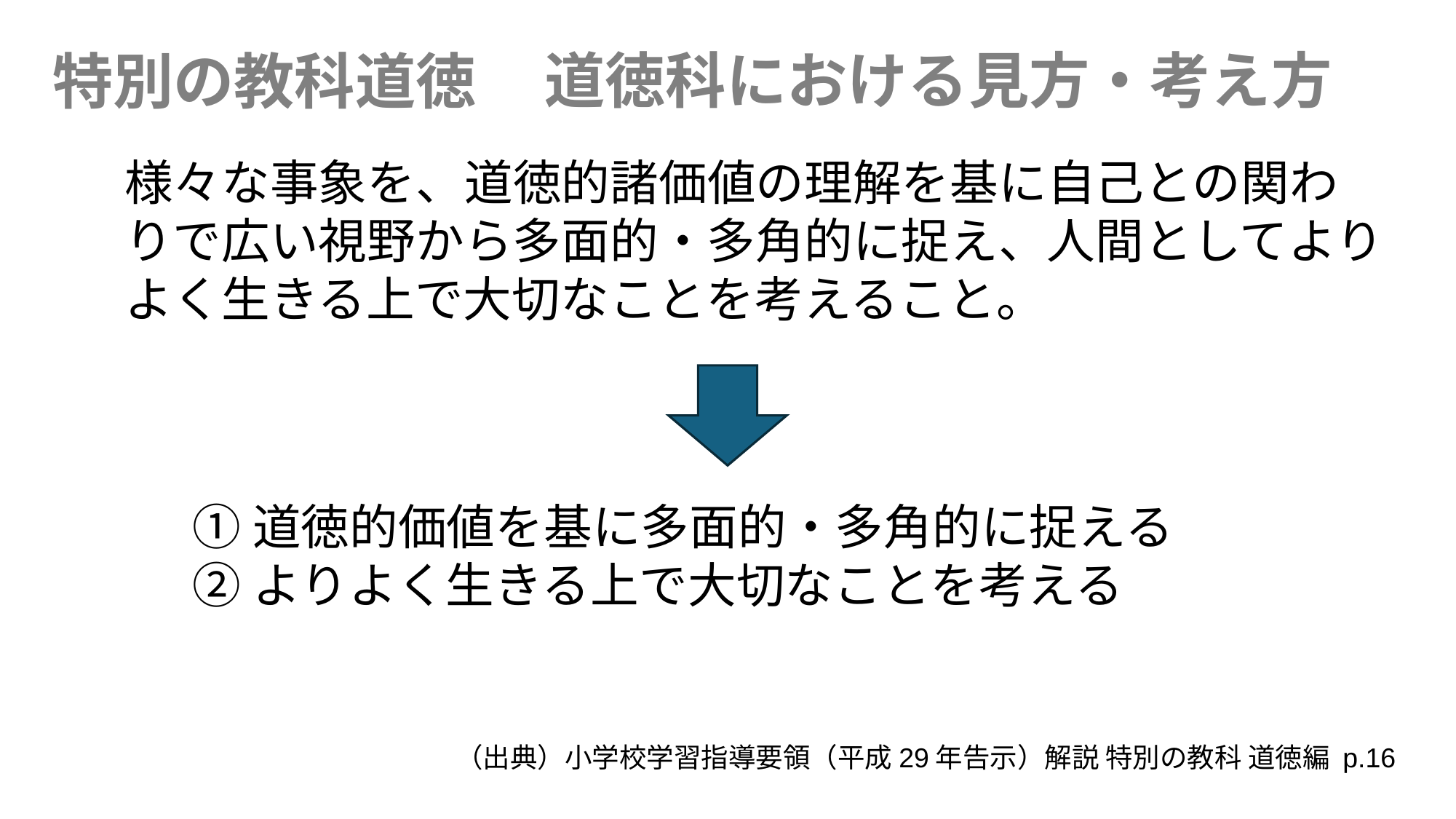

道徳科における見方・考え方
特別の教科道徳
様々な事象を、道徳的諸価値の理解を基に自己との関わりで広い視野から多面的・多角的に捉え、人間としてよりよく生きる上で大切なことを考えること。

①道徳的価値を基に多面的・多角的に捉える
②よりよく生きる上で大切なことを考える
（出典）小学校学習指導要領（平成29年告示）解説 特別の教科 道徳編 p.16